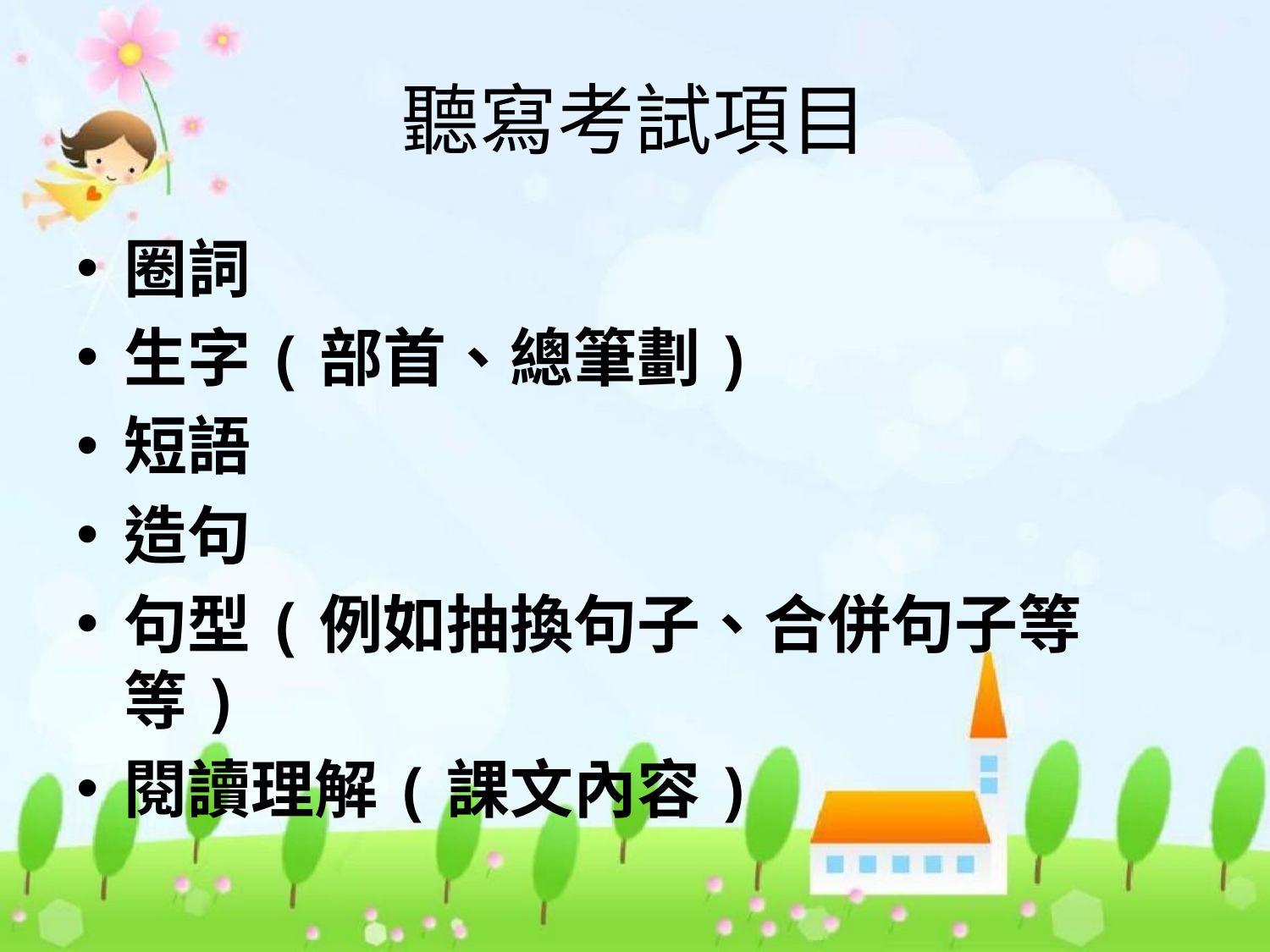

# 聽寫考試項目
圈詞
生字(部首、總筆劃)
短語
造句
句型(例如抽換句子、合併句子等等)
閱讀理解(課文內容)